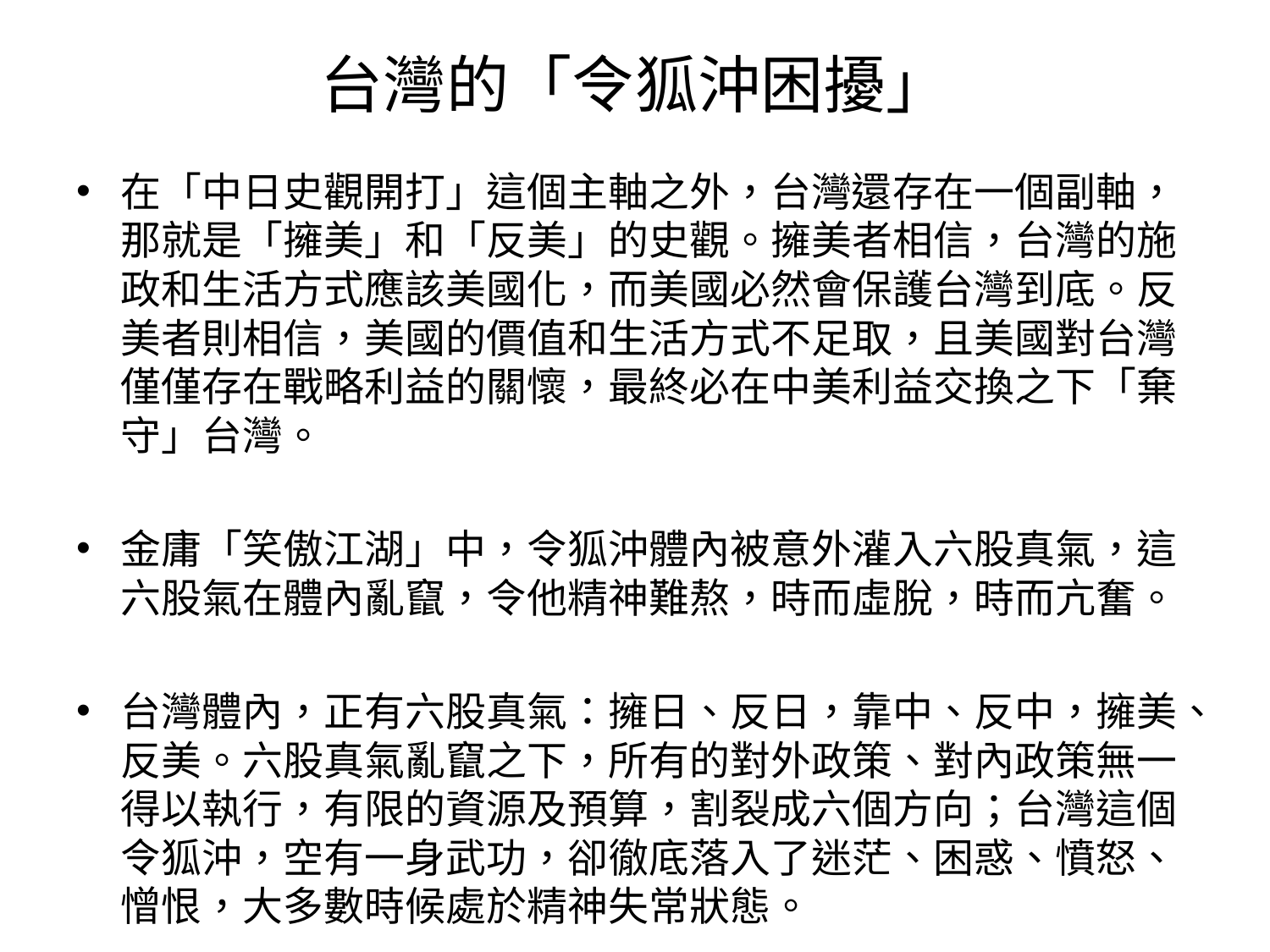

# 台灣的「令狐沖困擾」
在「中日史觀開打」這個主軸之外，台灣還存在一個副軸，那就是「擁美」和「反美」的史觀。擁美者相信，台灣的施政和生活方式應該美國化，而美國必然會保護台灣到底。反美者則相信，美國的價值和生活方式不足取，且美國對台灣僅僅存在戰略利益的關懷，最終必在中美利益交換之下「棄守」台灣。

金庸「笑傲江湖」中，令狐沖體內被意外灌入六股真氣，這六股氣在體內亂竄，令他精神難熬，時而虛脫，時而亢奮。

台灣體內，正有六股真氣：擁日、反日，靠中、反中，擁美、反美。六股真氣亂竄之下，所有的對外政策、對內政策無一得以執行，有限的資源及預算，割裂成六個方向；台灣這個令狐沖，空有一身武功，卻徹底落入了迷茫、困惑、憤怒、憎恨，大多數時候處於精神失常狀態。